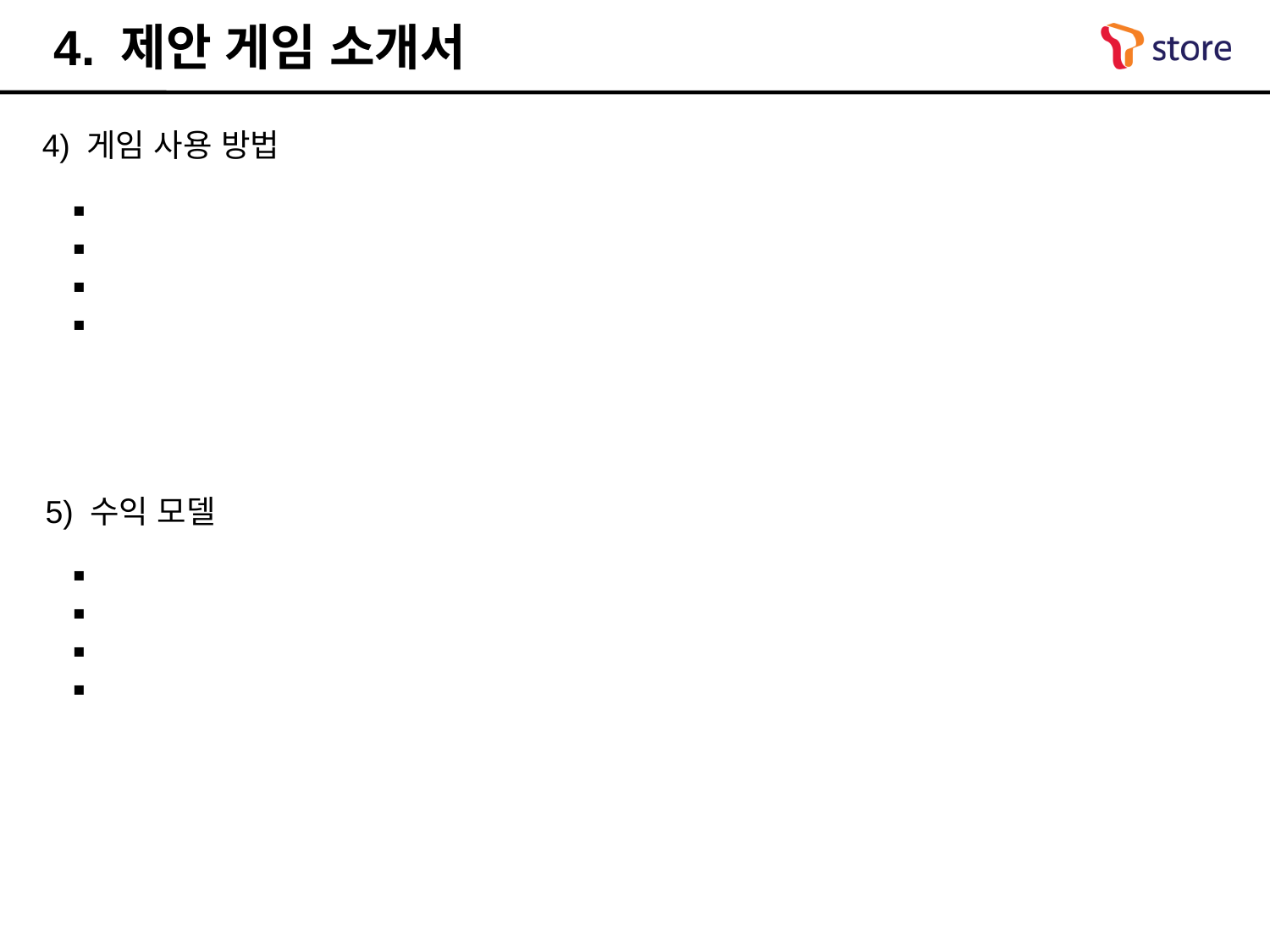

4. 제안 게임 소개서
4) 게임 사용 방법

5) 수익 모델